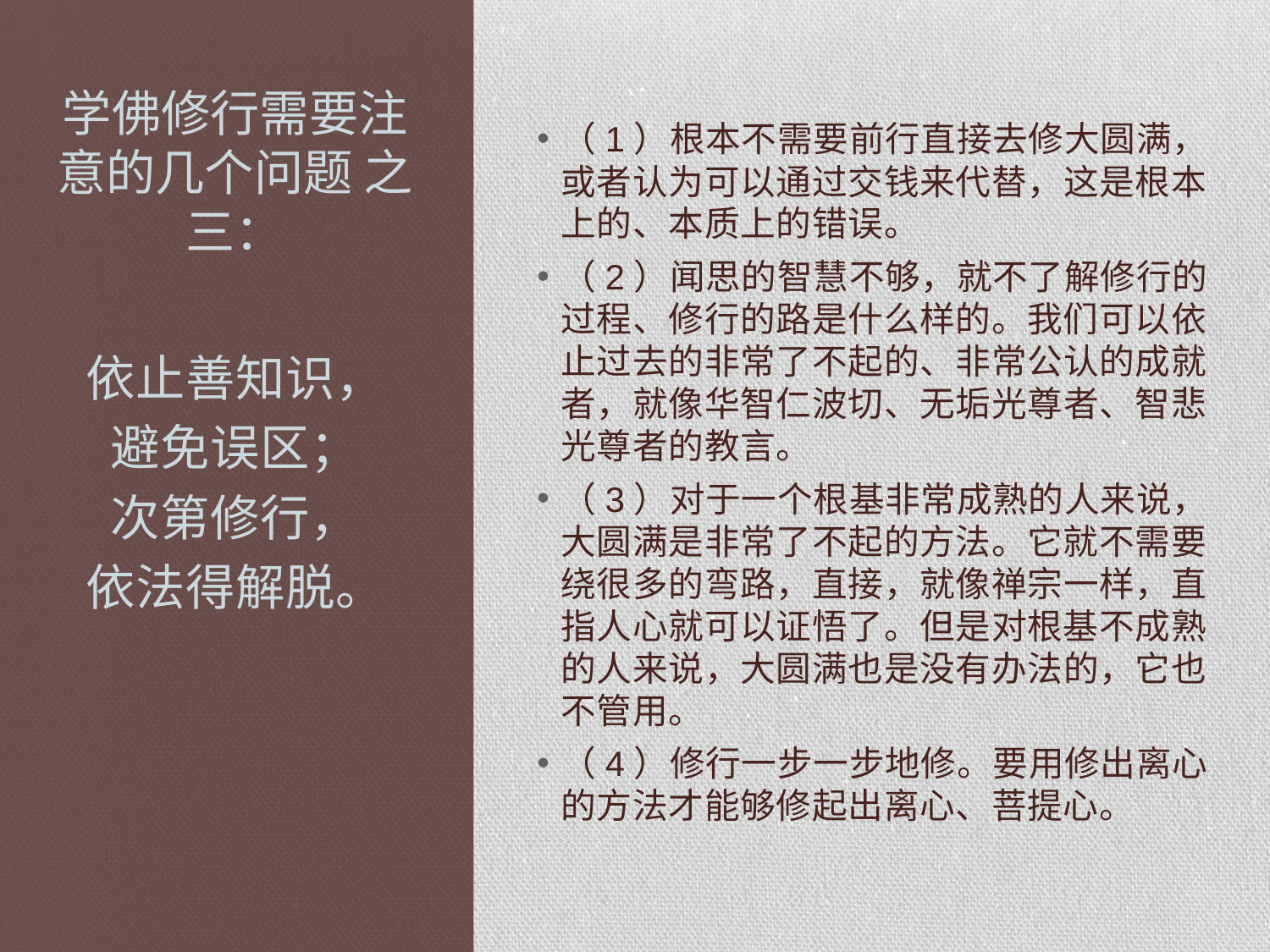

# 学佛修行需要注意的几个问题 之三：
（1）根本不需要前行直接去修大圆满，或者认为可以通过交钱来代替，这是根本上的、本质上的错误。
（2）闻思的智慧不够，就不了解修行的过程、修行的路是什么样的。我们可以依止过去的非常了不起的、非常公认的成就者，就像华智仁波切、无垢光尊者、智悲光尊者的教言。
（3）对于一个根基非常成熟的人来说，大圆满是非常了不起的方法。它就不需要绕很多的弯路，直接，就像禅宗一样，直指人心就可以证悟了。但是对根基不成熟的人来说，大圆满也是没有办法的，它也不管用。
（4）修行一步一步地修。要用修出离心的方法才能够修起出离心、菩提心。

依止善知识，
避免误区；
次第修行，
依法得解脱。